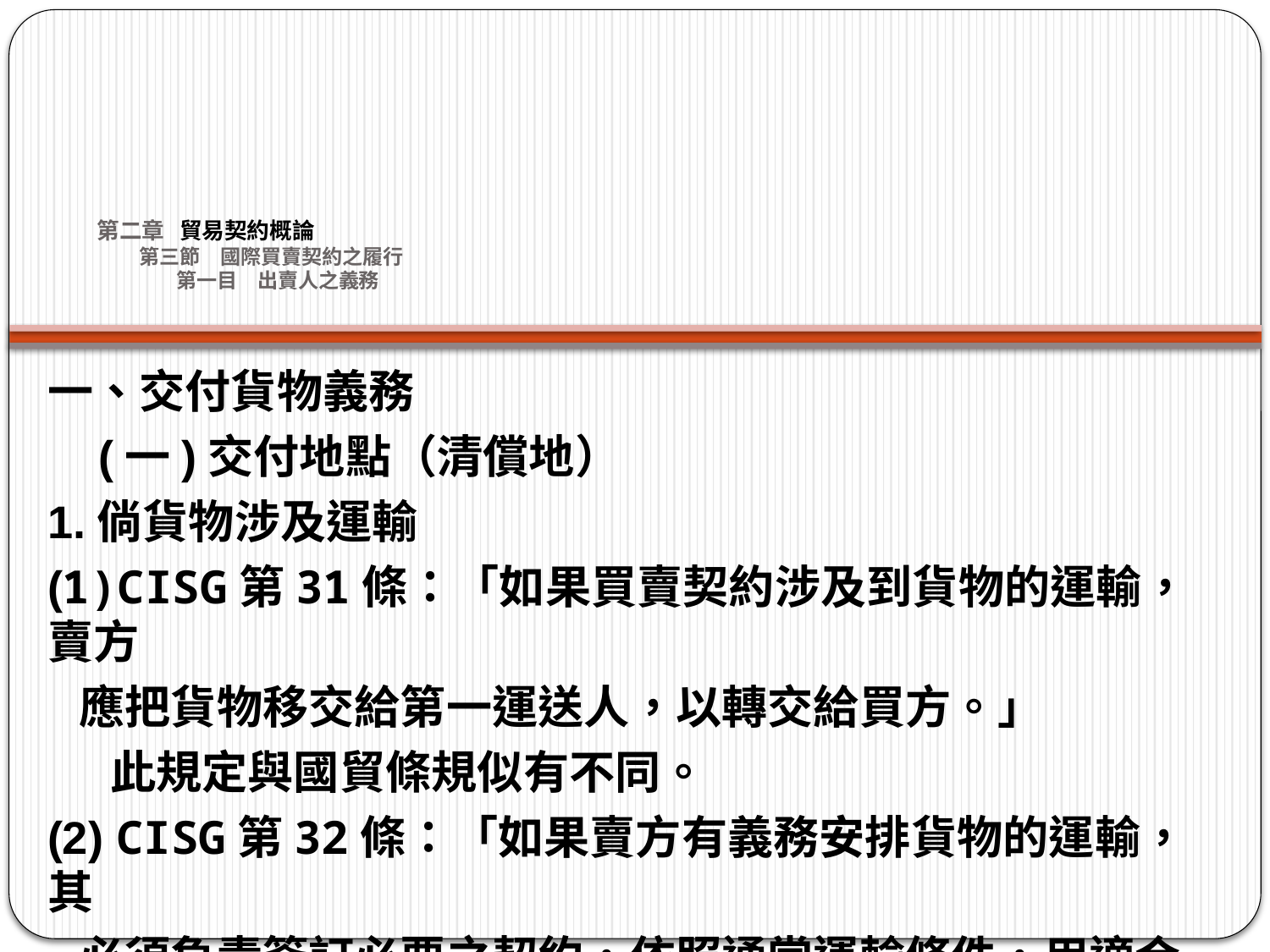

# 第二章   貿易契約概論 第三節　國際買賣契約之履行 第一目　出賣人之義務
一、交付貨物義務
    (一)交付地點（清償地）
1.倘貨物涉及運輸
(1)CISG第31條：「如果買賣契約涉及到貨物的運輸，賣方
  應把貨物移交給第一運送人，以轉交給買方。」
     此規定與國貿條規似有不同。
(2) CISG第32條：「如果賣方有義務安排貨物的運輸，其
  必須負責簽訂必要之契約，依照通常運輸條件，用適合
  情況的運輸工作，把貨物運到指定地點。」